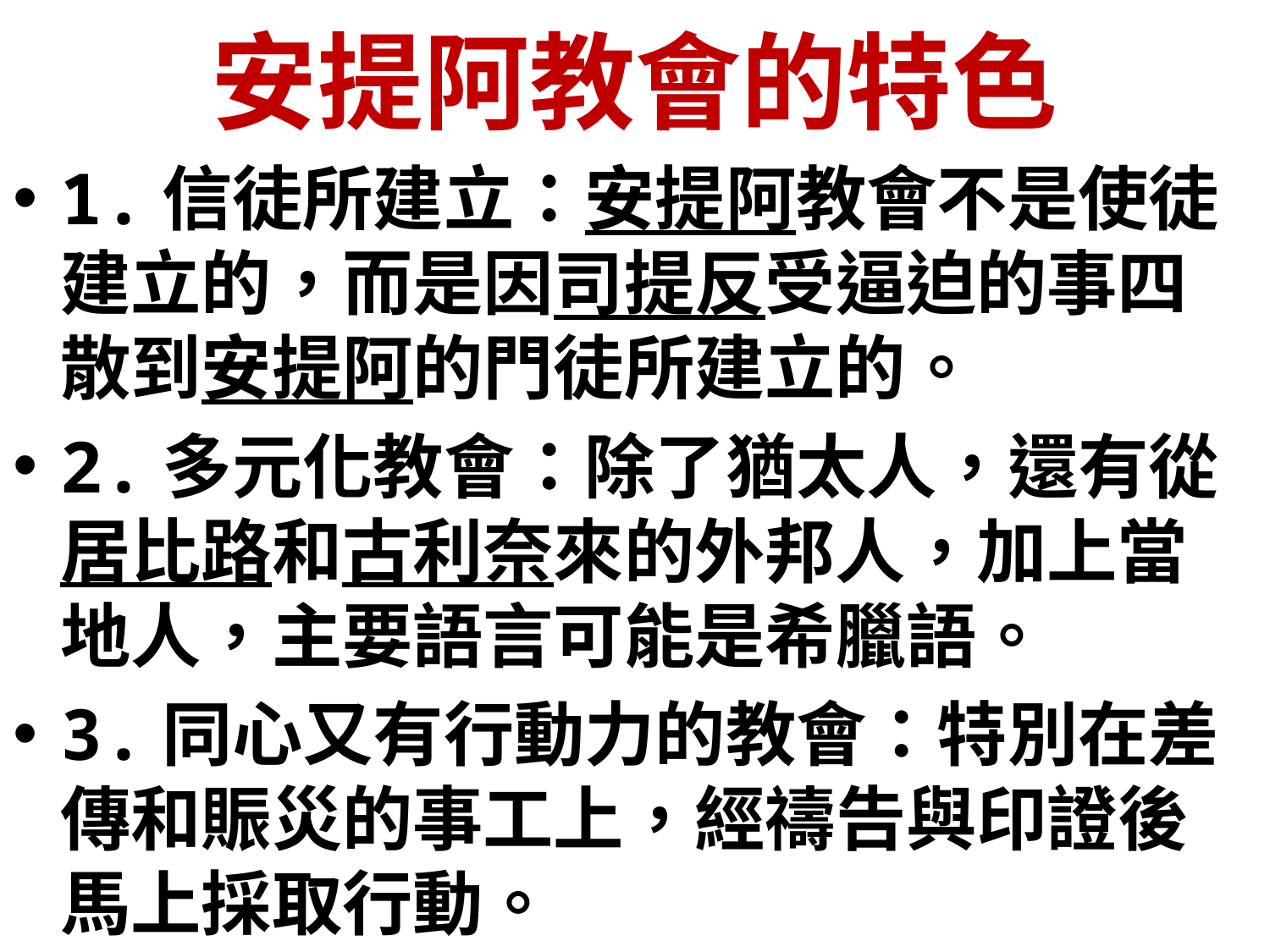

# 安提阿教會的特色
1.信徒所建立：安提阿教會不是使徒建立的，而是因司提反受逼迫的事四散到安提阿的門徒所建立的。
2.多元化教會：除了猶太人，還有從居比路和古利奈來的外邦人，加上當地人，主要語言可能是希臘語。
3.同心又有行動力的教會：特別在差傳和賑災的事工上，經禱告與印證後馬上採取行動。